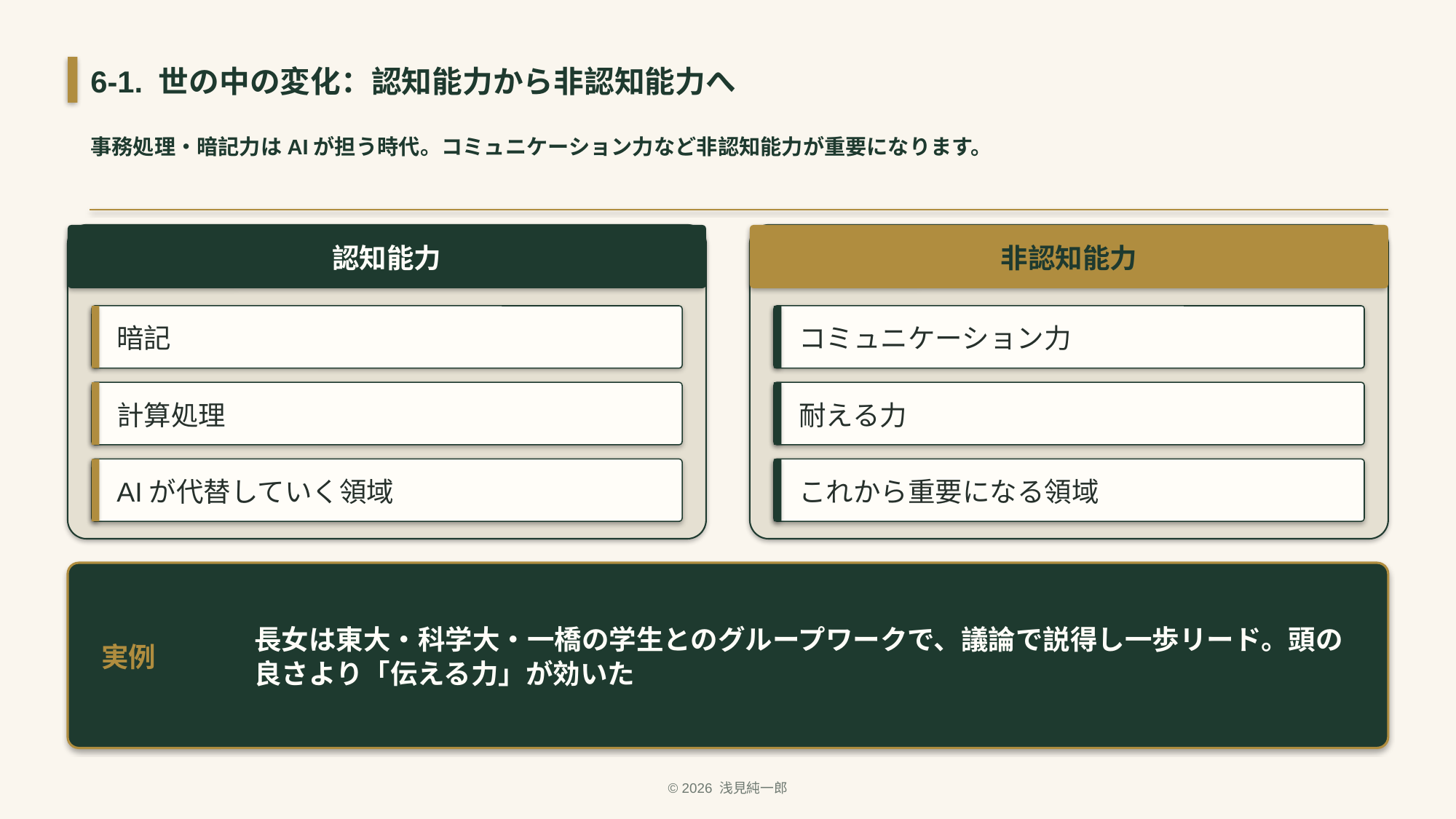

6-1. 世の中の変化：認知能力から非認知能力へ

事務処理・暗記力はAIが担う時代。コミュニケーション力など非認知能力が重要になります。

認知能力

非認知能力

暗記

コミュニケーション力

計算処理

耐える力

AIが代替していく領域

これから重要になる領域

実例
長女は東大・科学大・一橋の学生とのグループワークで、議論で説得し一歩リード。頭の良さより「伝える力」が効いた
© 2026 浅見純一郎